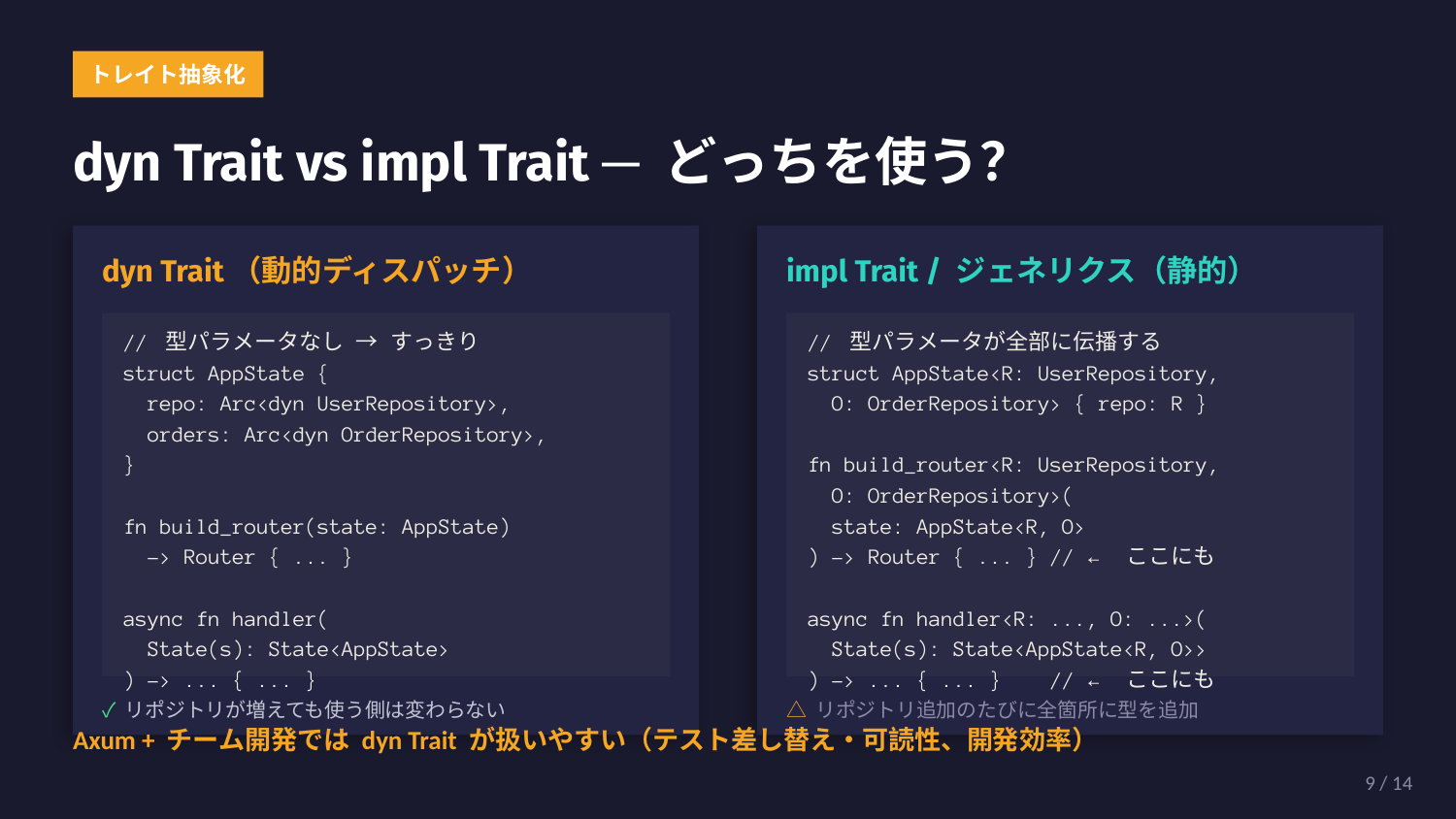

トレイト抽象化
dyn Trait vs impl Trait ─ どっちを使う？

dyn Trait（動的ディスパッチ）
impl Trait / ジェネリクス（静的）

// 型パラメータなし → すっきり
struct AppState {
  repo: Arc<dyn UserRepository>,
  orders: Arc<dyn OrderRepository>,
}

fn build_router(state: AppState)
  -> Router { ... }

async fn handler(
  State(s): State<AppState>
) -> ... { ... }
// 型パラメータが全部に伝播する
struct AppState<R: UserRepository,
  O: OrderRepository> { repo: R }

fn build_router<R: UserRepository,
  O: OrderRepository>(
  state: AppState<R, O>
) -> Router { ... } // ← ここにも

async fn handler<R: ..., O: ...>(
  State(s): State<AppState<R, O>>
) -> ... { ... }    // ← ここにも
✓ リポジトリが増えても使う側は変わらない
△ リポジトリ追加のたびに全箇所に型を追加
Axum + チーム開発では dyn Trait が扱いやすい（テスト差し替え・可読性、開発効率）
9 / 14